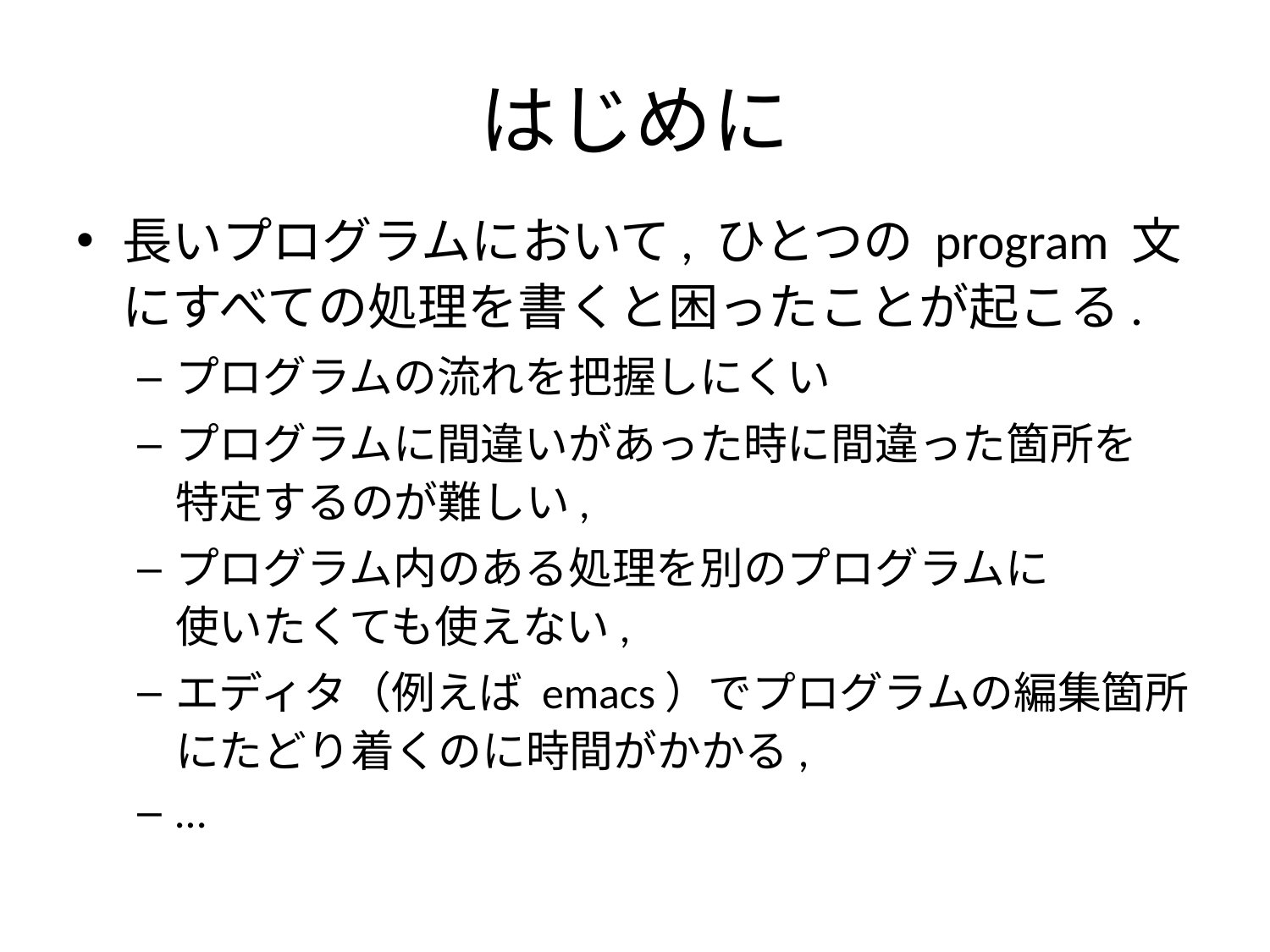

# はじめに
長いプログラムにおいて, ひとつの program 文にすべての処理を書くと困ったことが起こる.
プログラムの流れを把握しにくい
プログラムに間違いがあった時に間違った箇所を
特定するのが難しい,
プログラム内のある処理を別のプログラムに
使いたくても使えない,
エディタ（例えば emacs）でプログラムの編集箇所にたどり着くのに時間がかかる,
…